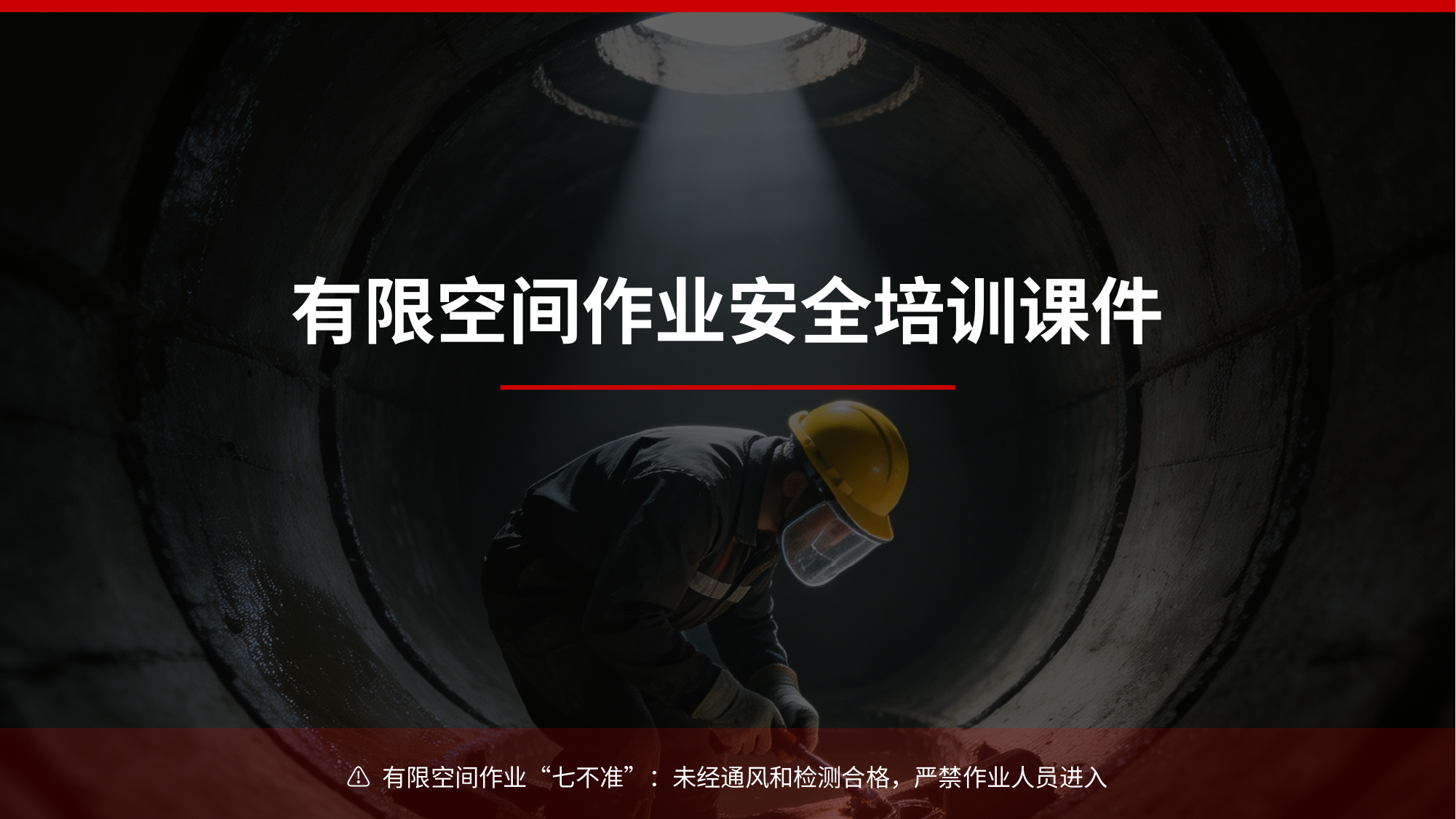

有限空间作业安全培训课件

⚠ 有限空间作业“七不准”：未经通风和检测合格，严禁作业人员进入